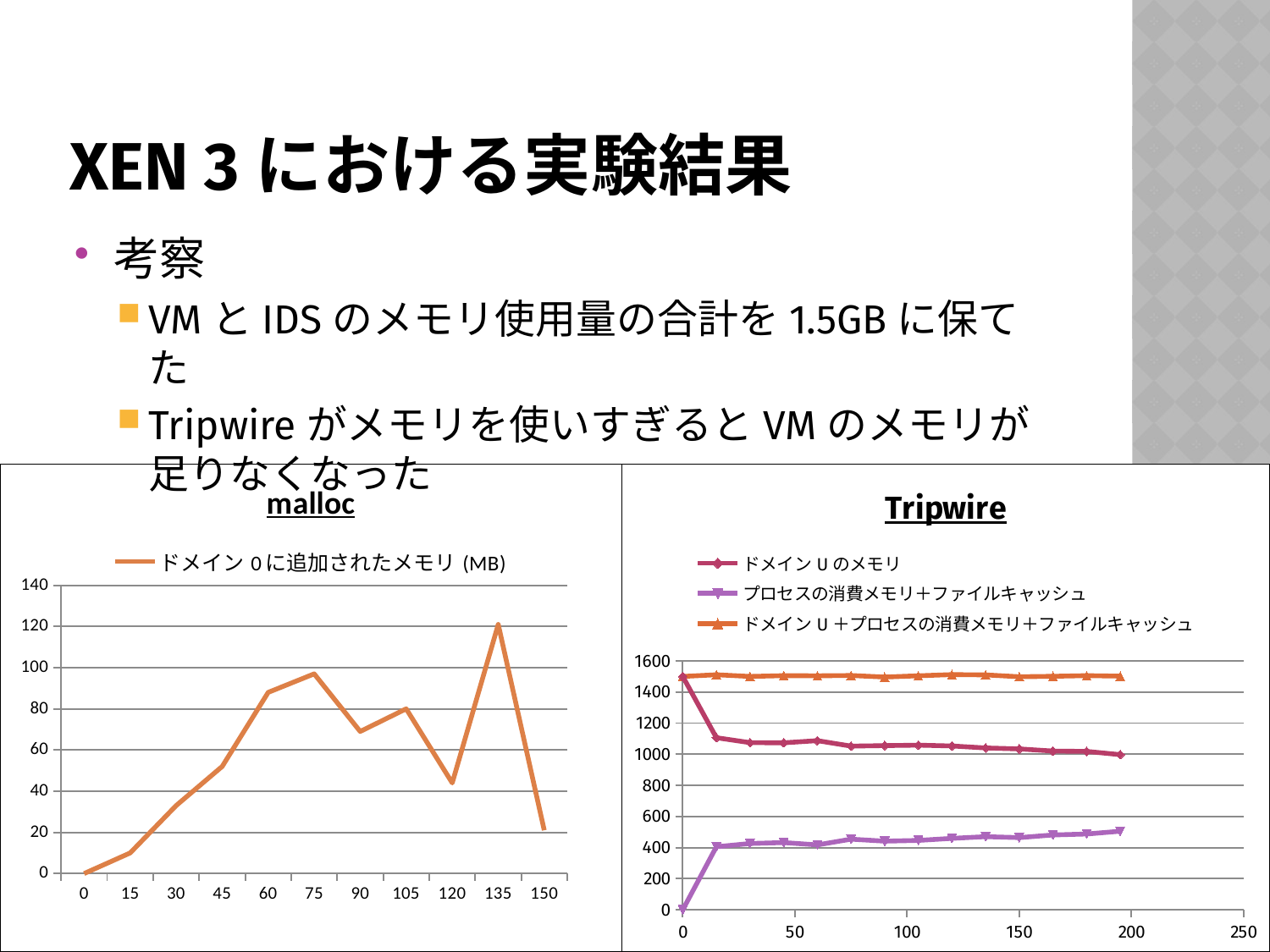

# Xen 3における実験結果
考察
VMとIDSのメモリ使用量の合計を1.5GBに保てた
Tripwireがメモリを使いすぎるとVMのメモリが足りなくなった

### Chart: malloc

| Category | ドメイン0に追加されたメモリ(MB) |
|---|---|
| 0.0 | 0.0 |
| 15.0 | 10.0 |
| 30.0 | 33.0 |
| 45.0 | 52.0 |
| 60.0 | 88.0 |
| 75.0 | 97.0 |
| 90.0 | 69.0 |
| 105.0 | 80.0 |
| 120.0 | 44.0 |
| 135.0 | 121.0 |
| 150.0 | 21.0 |

### Chart: Tripwire

| Category |  |  |  |
|---|---|---|---|